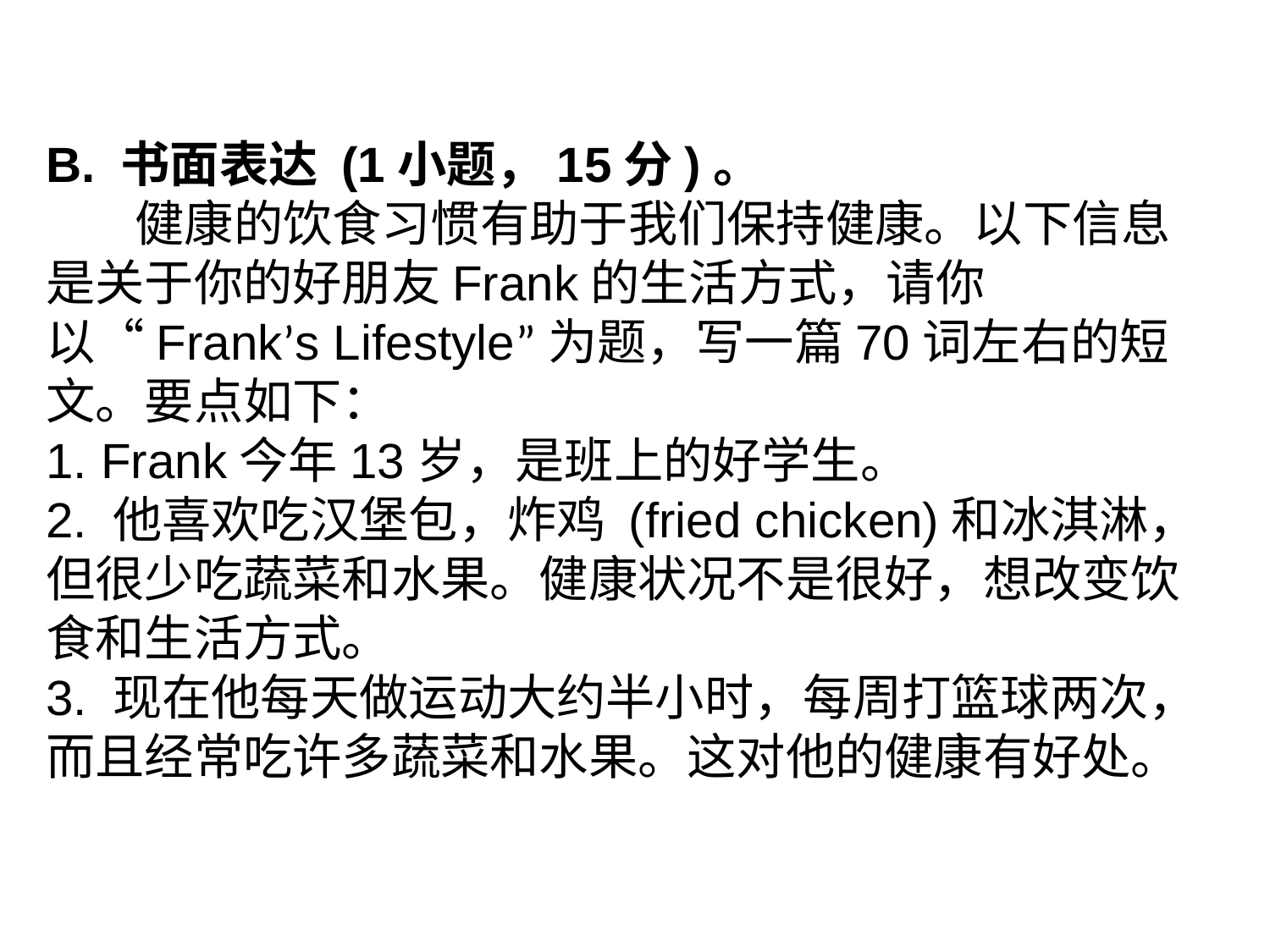

B. 书面表达 (1小题，15分)。
       健康的饮食习惯有助于我们保持健康。以下信息是关于你的好朋友Frank的生活方式，请你以“Frank’s Lifestyle”为题，写一篇70词左右的短文。要点如下：
1. Frank今年13岁，是班上的好学生。
2. 他喜欢吃汉堡包，炸鸡 (fried chicken)和冰淇淋，但很少吃蔬菜和水果。健康状况不是很好，想改变饮食和生活方式。
3. 现在他每天做运动大约半小时，每周打篮球两次，而且经常吃许多蔬菜和水果。这对他的健康有好处。